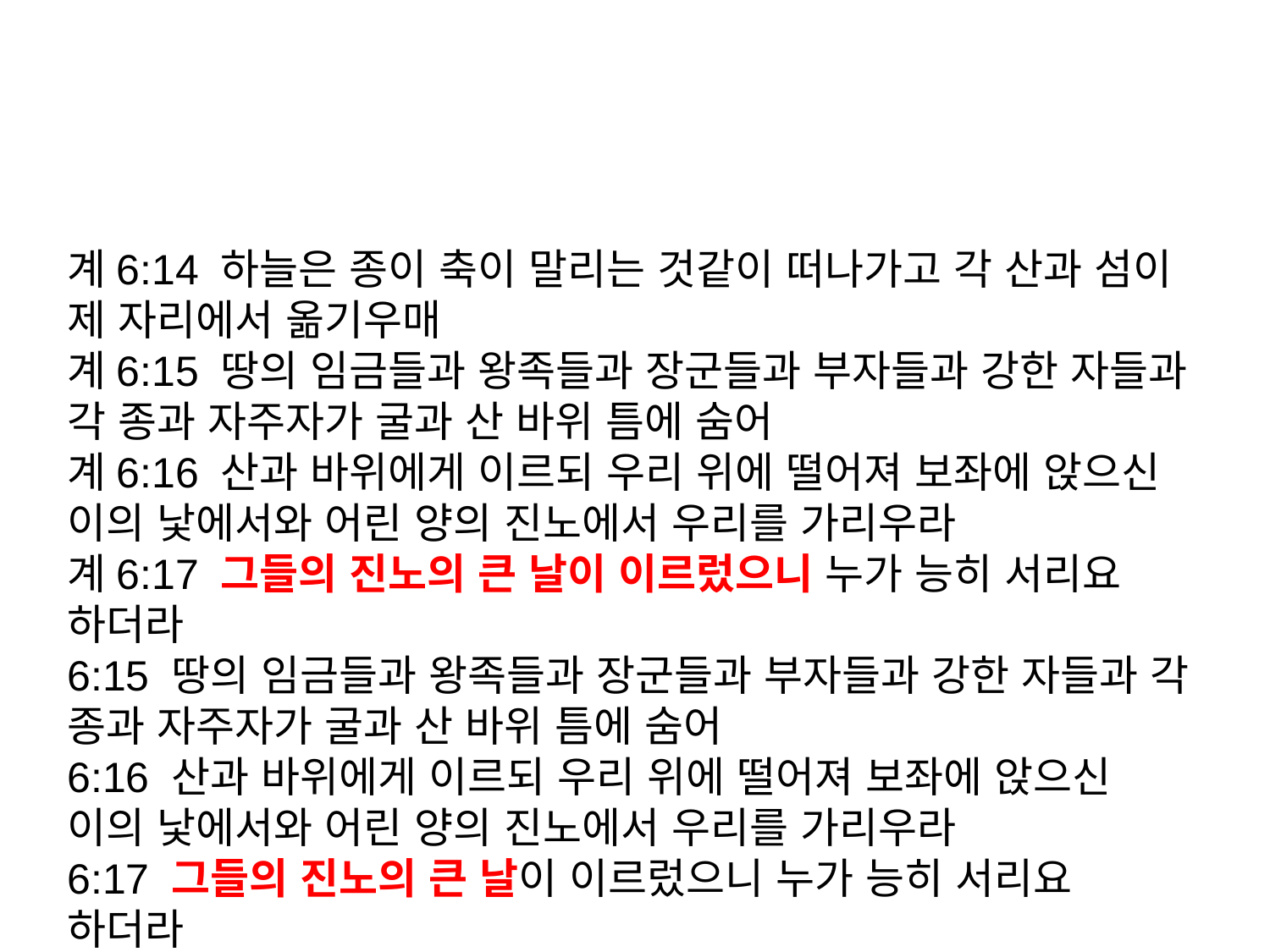

#
계6:14 하늘은 종이 축이 말리는 것같이 떠나가고 각 산과 섬이 제 자리에서 옮기우매
계6:15 땅의 임금들과 왕족들과 장군들과 부자들과 강한 자들과 각 종과 자주자가 굴과 산 바위 틈에 숨어
계6:16 산과 바위에게 이르되 우리 위에 떨어져 보좌에 앉으신 이의 낯에서와 어린 양의 진노에서 우리를 가리우라
계6:17 그들의 진노의 큰 날이 이르렀으니 누가 능히 서리요 하더라
6:15 땅의 임금들과 왕족들과 장군들과 부자들과 강한 자들과 각 종과 자주자가 굴과 산 바위 틈에 숨어
6:16 산과 바위에게 이르되 우리 위에 떨어져 보좌에 앉으신 이의 낯에서와 어린 양의 진노에서 우리를 가리우라
6:17 그들의 진노의 큰 날이 이르렀으니 누가 능히 서리요 하더라